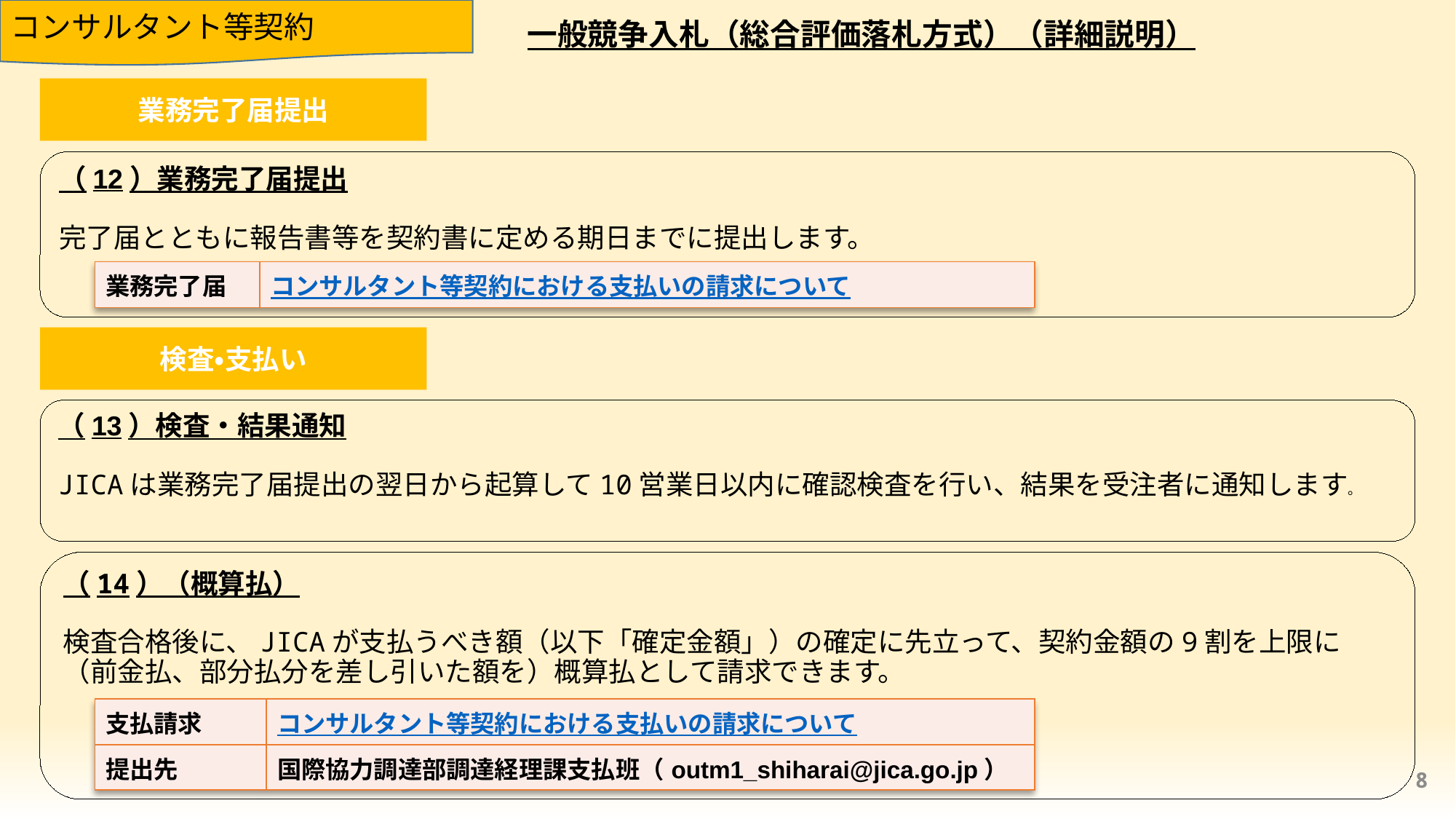

コンサルタント等契約
一般競争入札（総合評価落札方式）（詳細説明）
業務完了届提出
（12）業務完了届提出
完了届とともに報告書等を契約書に定める期日までに提出します。

| 業務完了届 | コンサルタント等契約における支払いの請求について |
| --- | --- |
検査・支払い
（13）検査・結果通知
JICAは業務完了届提出の翌日から起算して10営業日以内に確認検査を行い、結果を受注者に通知します。

（14）（概算払）
検査合格後に、JICAが支払うべき額（以下「確定金額」）の確定に先立って、契約金額の9割を上限に（前金払、部分払分を差し引いた額を）概算払として請求できます。

| 支払請求 | コンサルタント等契約における支払いの請求について |
| --- | --- |
| 提出先 | 国際協力調達部調達経理課支払班（outm1\_shiharai@jica.go.jp） |
8